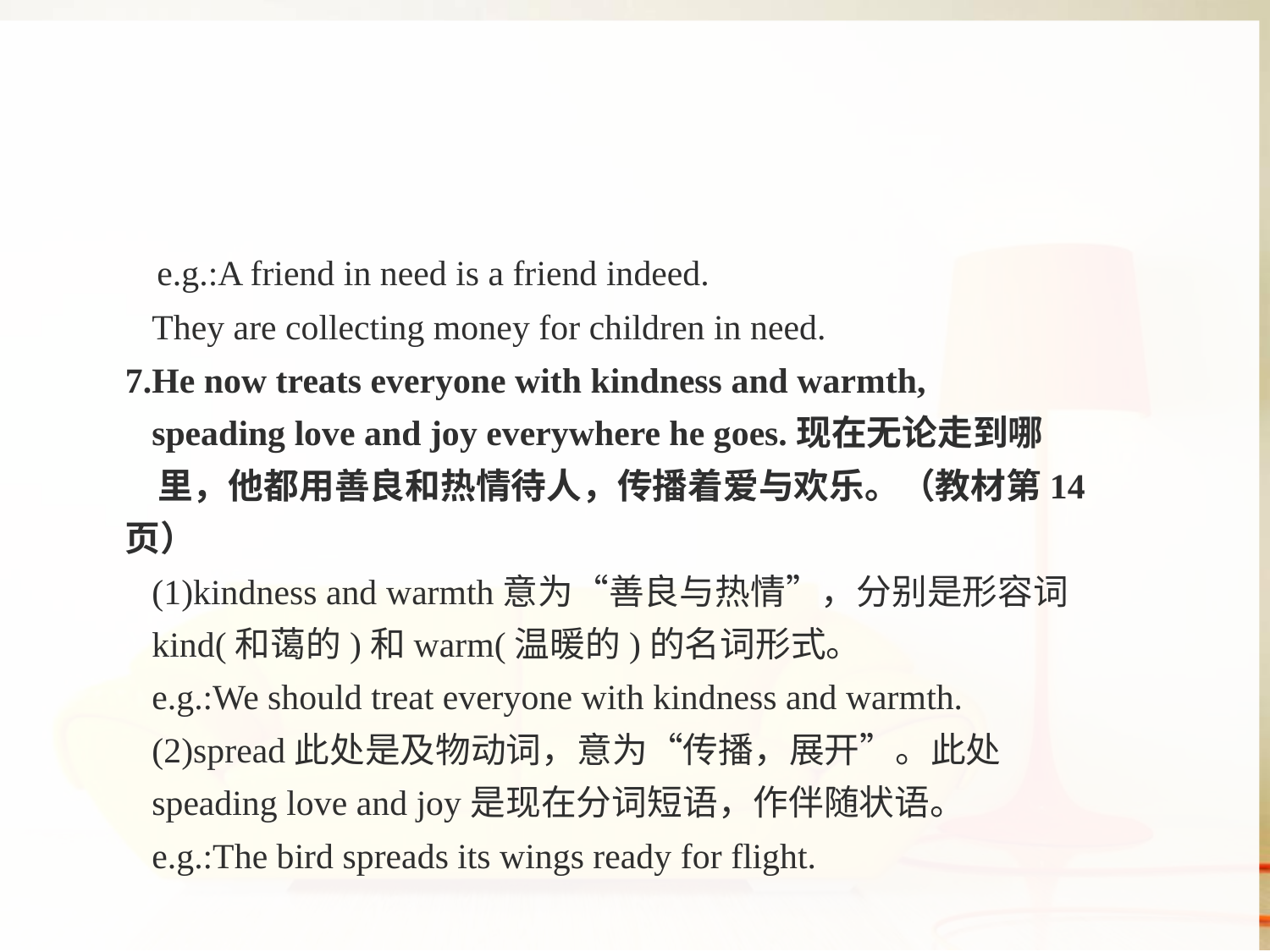

e.g.:A friend in need is a friend indeed.
   They are collecting money for children in need.
7.He now treats everyone with kindness and warmth,
   speading love and joy everywhere he goes.现在无论走到哪
   里，他都用善良和热情待人，传播着爱与欢乐。（教材第14页）
   (1)kindness and warmth意为“善良与热情”，分别是形容词
   kind(和蔼的)和warm(温暖的)的名词形式。
   e.g.:We should treat everyone with kindness and warmth.
   (2)spread此处是及物动词，意为“传播，展开”。此处
   speading love and joy是现在分词短语，作伴随状语。
   e.g.:The bird spreads its wings ready for flight.